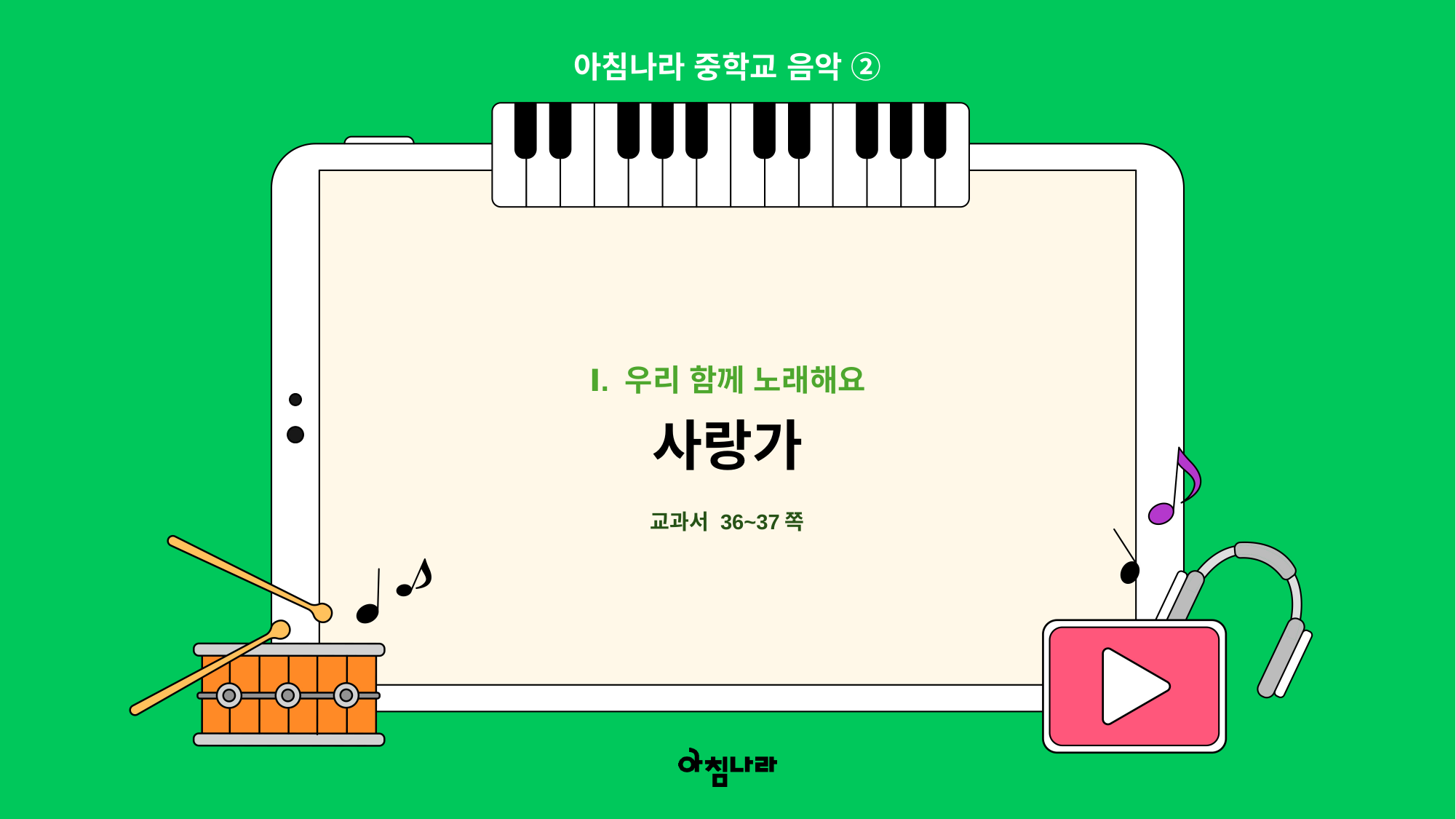

아침나라 중학교 음악 ②
Ⅰ. 우리 함께 노래해요
사랑가
교과서 36~37쪽